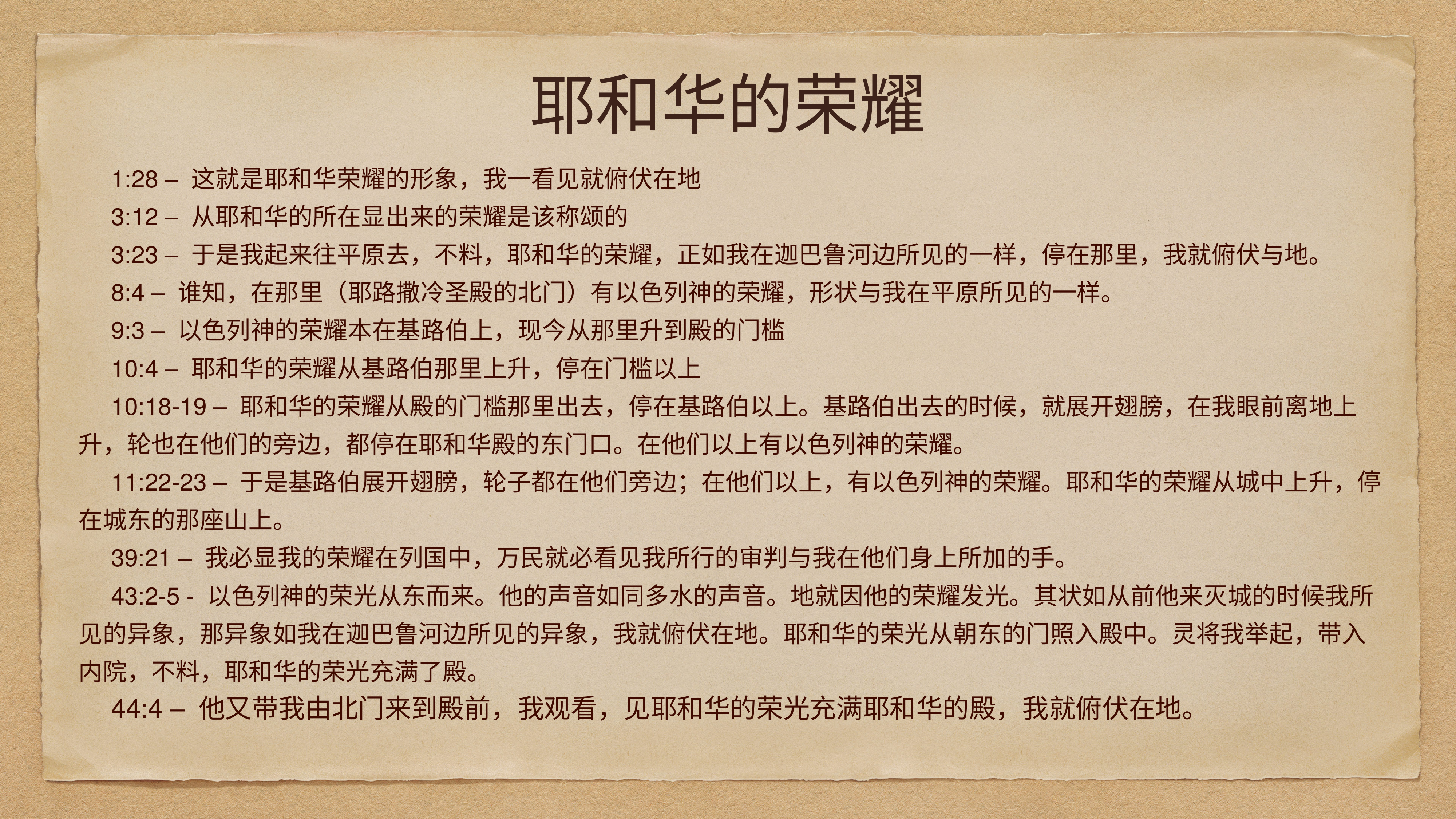

# 耶和华的荣耀
1:28 – 这就是耶和华荣耀的形象，我一看见就俯伏在地
3:12 – 从耶和华的所在显出来的荣耀是该称颂的
3:23 – 于是我起来往平原去，不料，耶和华的荣耀，正如我在迦巴鲁河边所见的一样，停在那里，我就俯伏与地。
8:4 – 谁知，在那里（耶路撒冷圣殿的北门）有以色列神的荣耀，形状与我在平原所见的一样。
9:3 – 以色列神的荣耀本在基路伯上，现今从那里升到殿的门槛
10:4 – 耶和华的荣耀从基路伯那里上升，停在门槛以上
10:18-19 – 耶和华的荣耀从殿的门槛那里出去，停在基路伯以上。基路伯出去的时候，就展开翅膀，在我眼前离地上升，轮也在他们的旁边，都停在耶和华殿的东门口。在他们以上有以色列神的荣耀。
11:22-23 – 于是基路伯展开翅膀，轮子都在他们旁边；在他们以上，有以色列神的荣耀。耶和华的荣耀从城中上升，停在城东的那座山上。
39:21 – 我必显我的荣耀在列国中，万民就必看见我所行的审判与我在他们身上所加的手。
43:2-5 - 以色列神的荣光从东而来。他的声音如同多水的声音。地就因他的荣耀发光。其状如从前他来灭城的时候我所见的异象，那异象如我在迦巴鲁河边所见的异象，我就俯伏在地。耶和华的荣光从朝东的门照入殿中。灵将我举起，带入内院，不料，耶和华的荣光充满了殿。
44:4 – 他又带我由北门来到殿前，我观看，见耶和华的荣光充满耶和华的殿，我就俯伏在地。